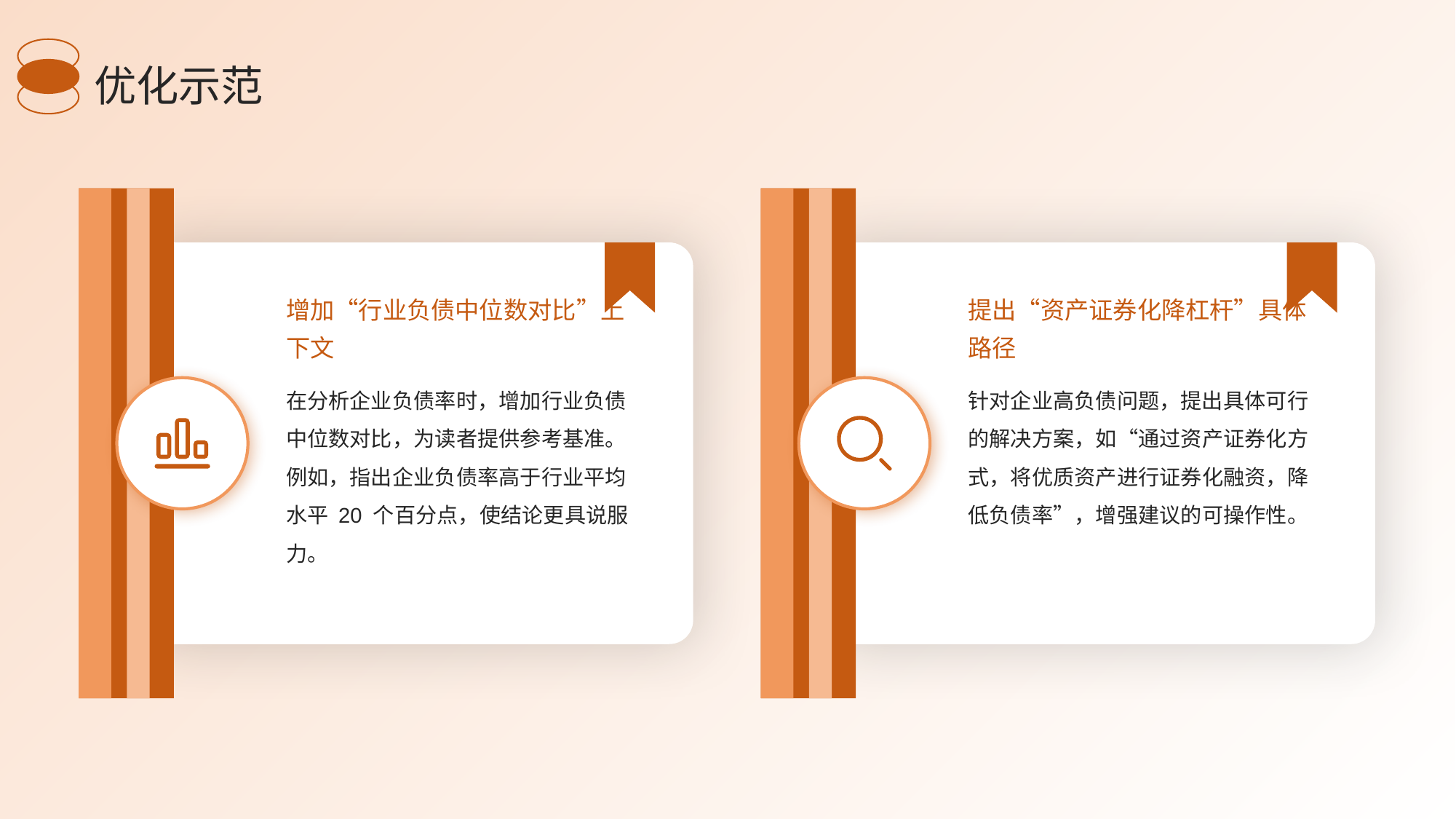

优化示范

增加“行业负债中位数对比”上下文
提出“资产证券化降杠杆”具体路径
在分析企业负债率时，增加行业负债中位数对比，为读者提供参考基准。例如，指出企业负债率高于行业平均水平 20 个百分点，使结论更具说服力。
针对企业高负债问题，提出具体可行的解决方案，如“通过资产证券化方式，将优质资产进行证券化融资，降低负债率”，增强建议的可操作性。